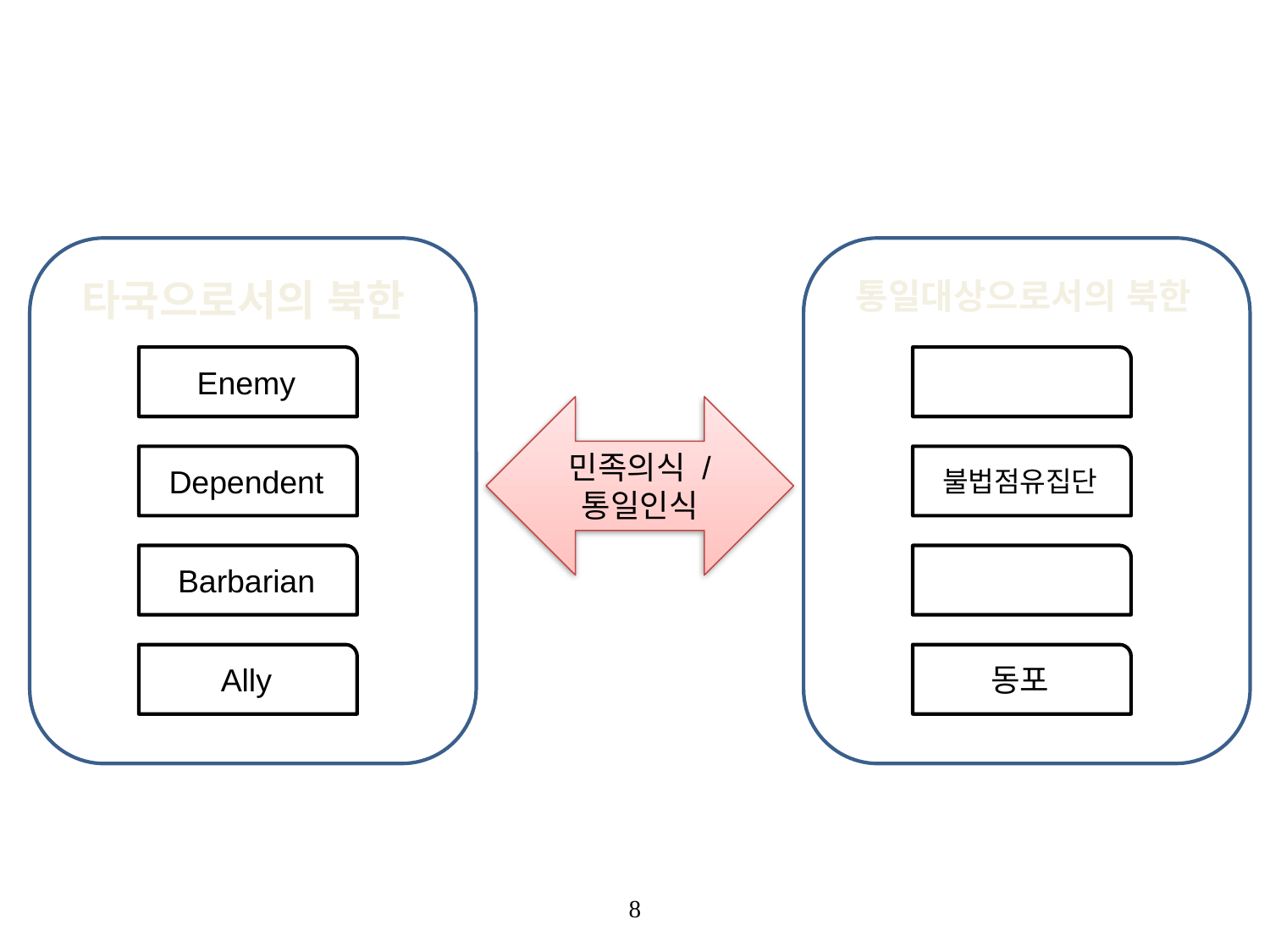

타국으로서의 북한
Enemy
Dependent
Barbarian
Ally

통일대상으로서의 북한

불법점유집단

동포
민족의식 / 통일인식
8